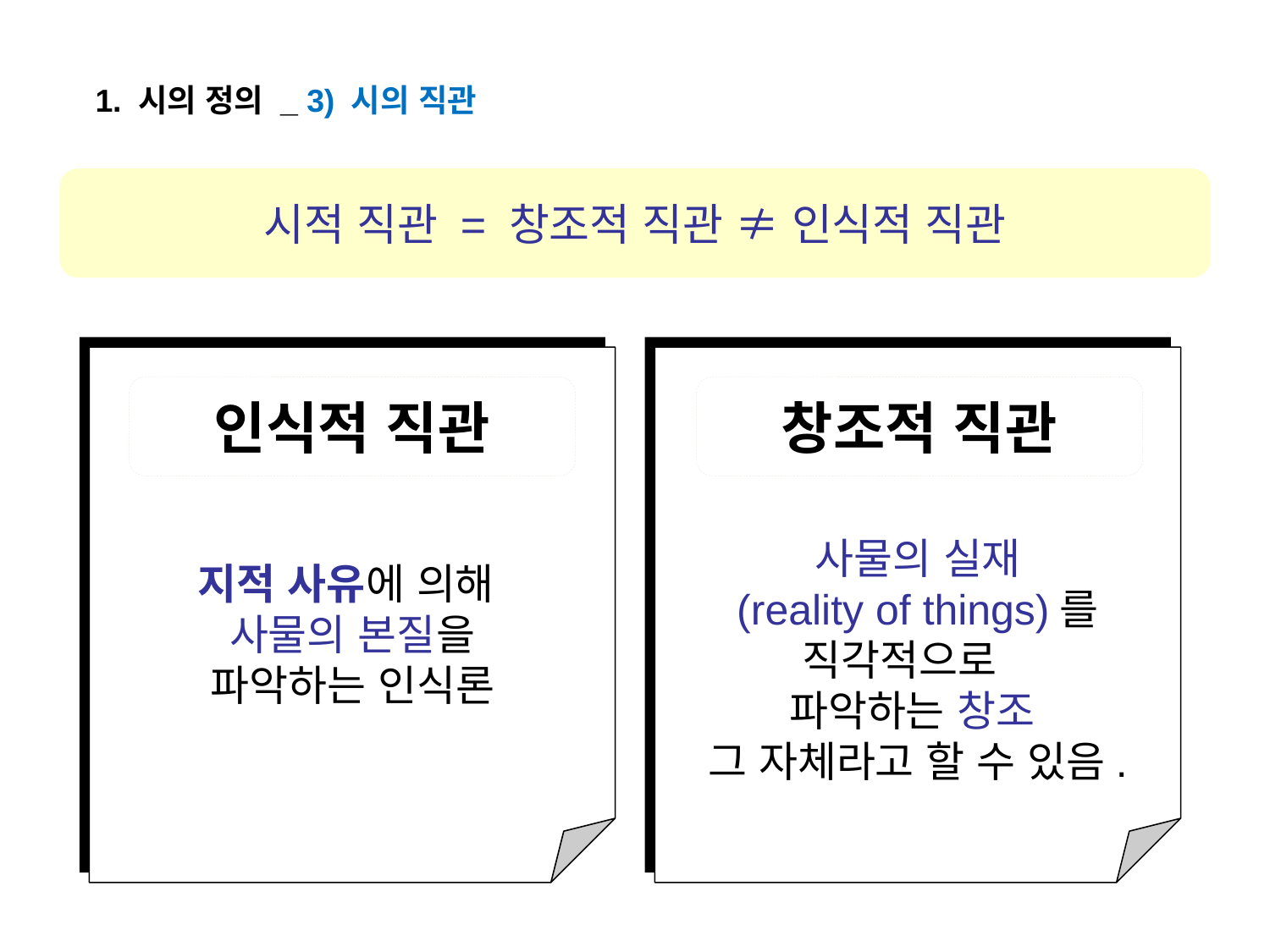

1. 시의 정의 _ 3) 시의 직관
시적 직관 = 창조적 직관 ≠ 인식적 직관

지적 사유에 의해
사물의 본질을
파악하는 인식론

사물의 실재
(reality of things)를 직각적으로
파악하는 창조
그 자체라고 할 수 있음.
인식적 직관
창조적 직관